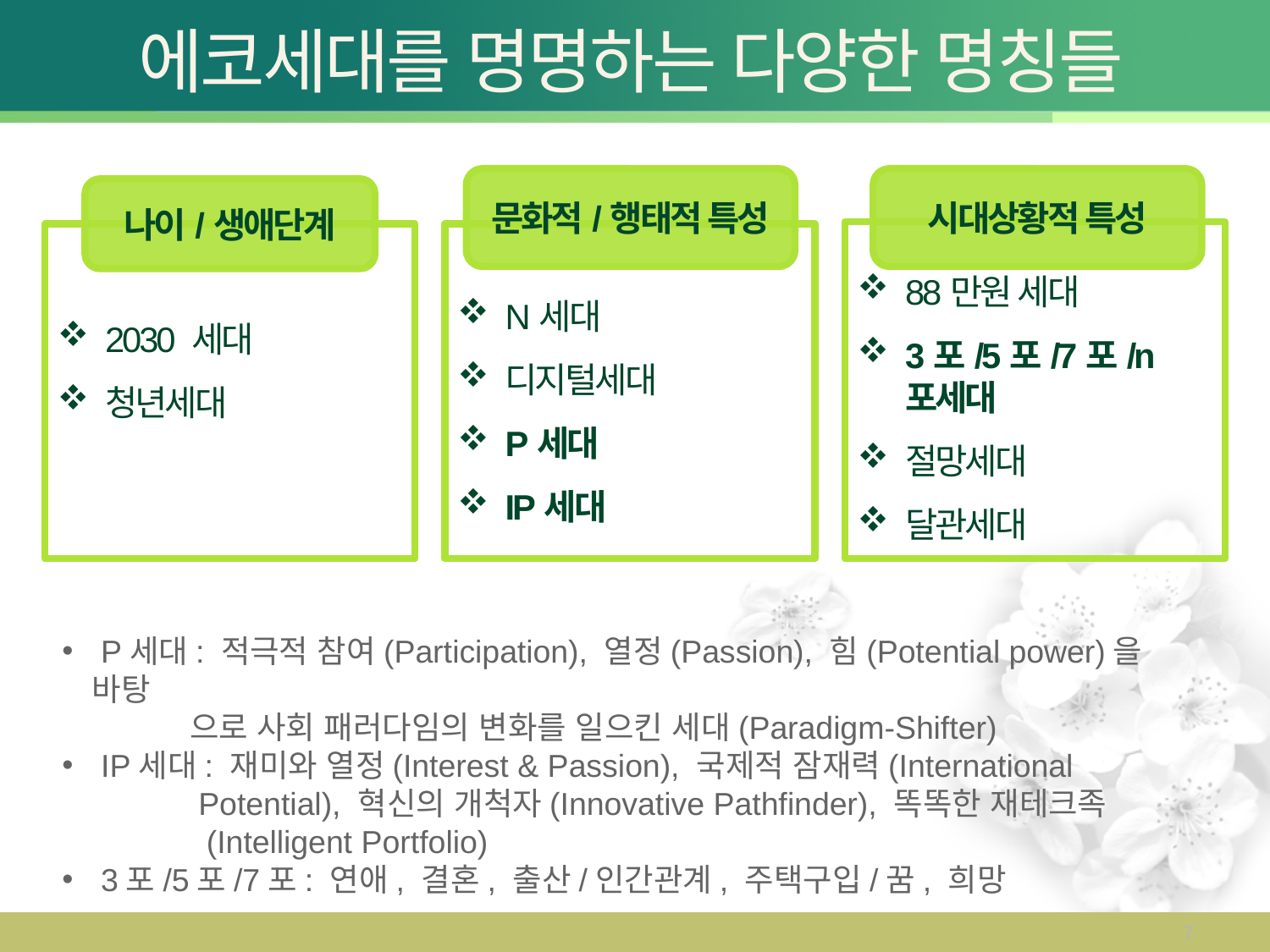

# 에코세대를 명명하는 다양한 명칭들
문화적/행태적 특성
N세대
디지털세대
P세대
IP세대
시대상황적 특성
나이/생애단계
2030 세대
청년세대

88만원 세대
3포/5포/7포/n포세대
절망세대
달관세대
 P세대: 적극적 참여(Participation), 열정(Passion), 힘(Potential power)을 바탕
           으로 사회 패러다임의 변화를 일으킨 세대(Paradigm-Shifter)
 IP세대: 재미와 열정(Interest & Passion), 국제적 잠재력(International
            Potential), 혁신의 개척자(Innovative Pathfinder), 똑똑한 재테크족
            (Intelligent Portfolio)
 3포/5포/7포: 연애, 결혼, 출산/인간관계, 주택구입/꿈, 희망
7